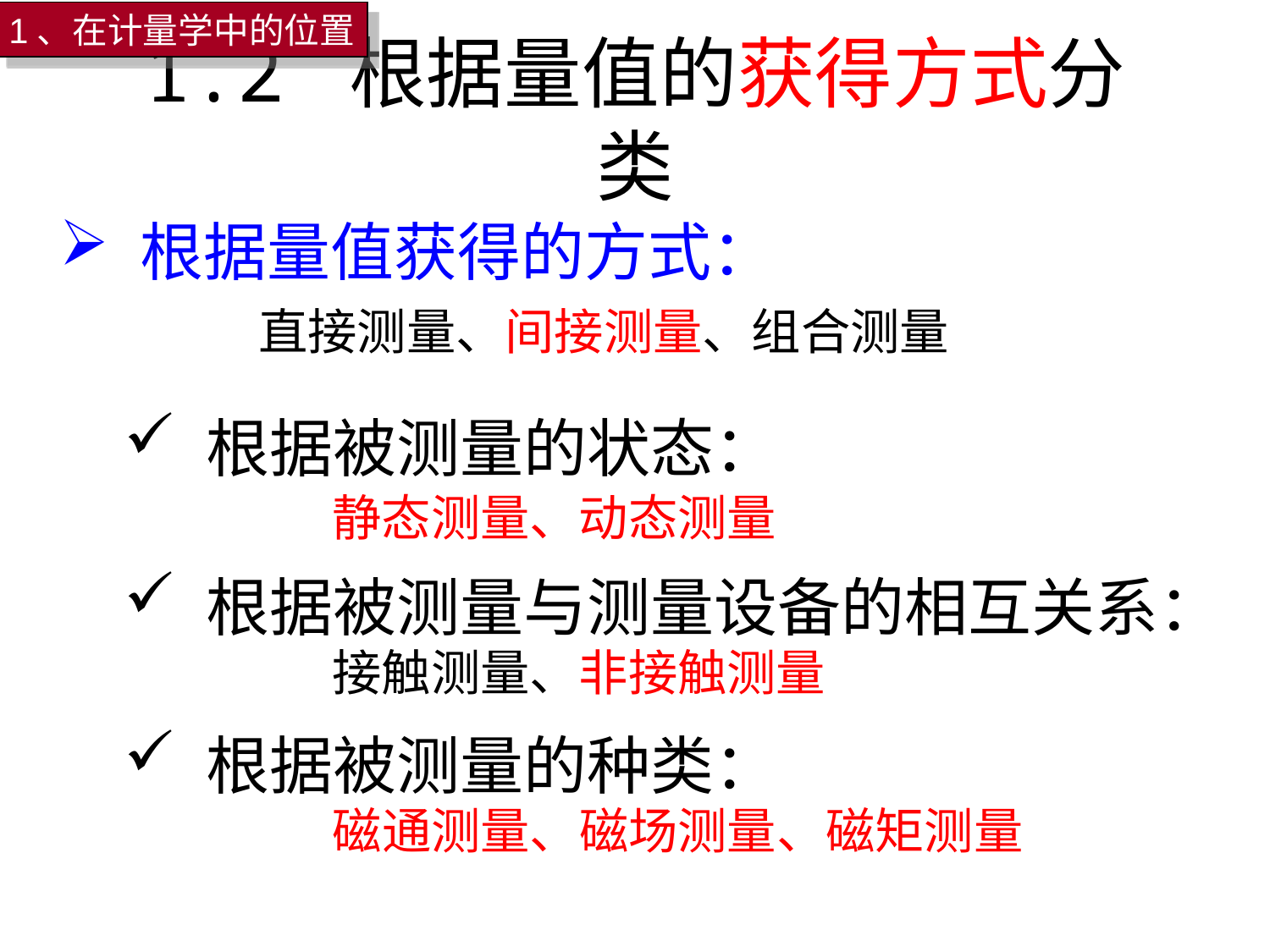

1、在计量学中的位置
# 1.2 根据量值的获得方式分类
 根据量值获得的方式：
直接测量、间接测量、组合测量
 根据被测量的状态：
静态测量、动态测量
 根据被测量与测量设备的相互关系：
接触测量、非接触测量
 根据被测量的种类：
磁通测量、磁场测量、磁矩测量